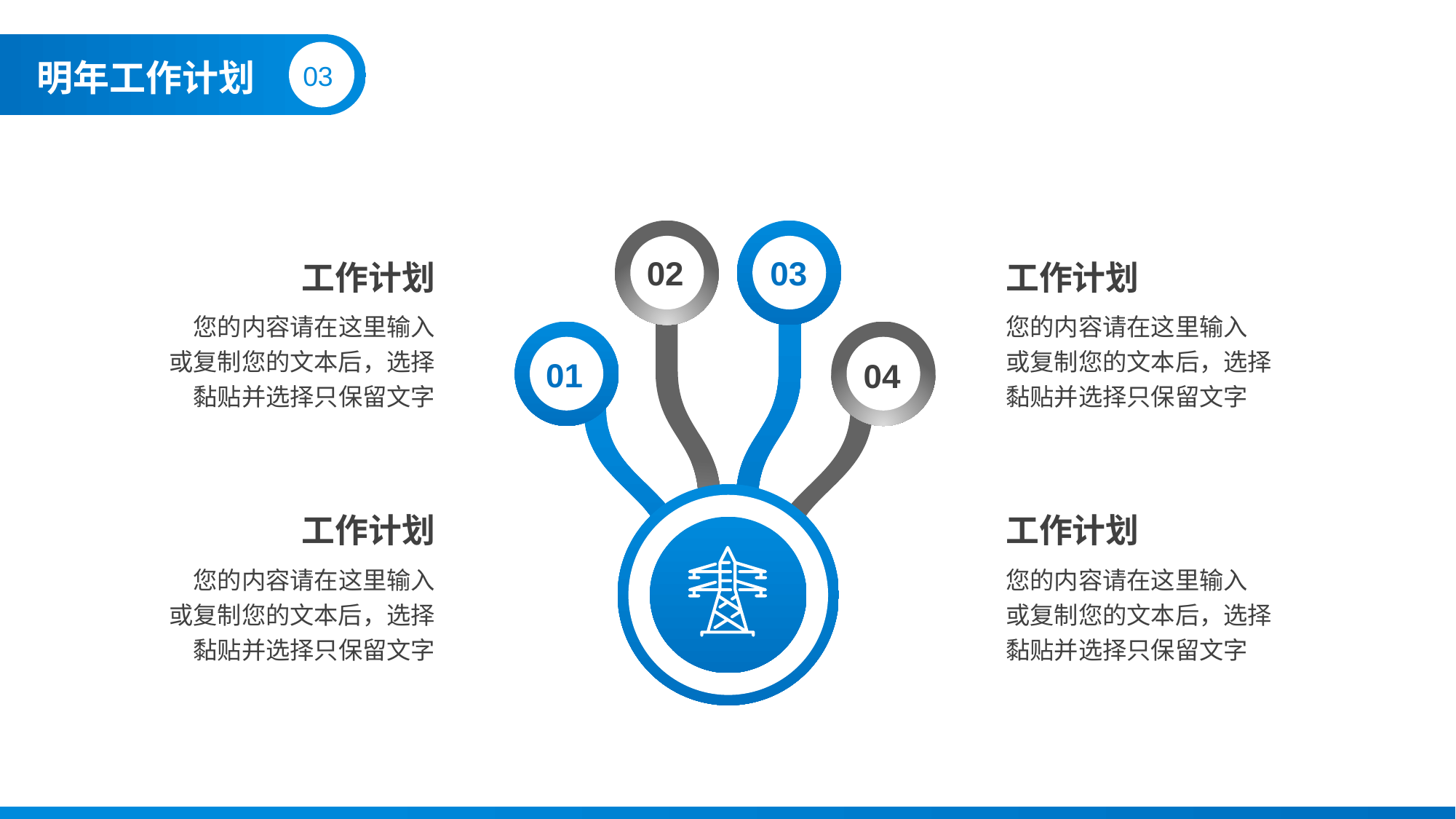

03
明年工作计划

03
02
工作计划
工作计划
您的内容请在这里输入
或复制您的文本后，选择黏贴并选择只保留文字
您的内容请在这里输入
或复制您的文本后，选择黏贴并选择只保留文字
01
04
工作计划
工作计划

您的内容请在这里输入
或复制您的文本后，选择黏贴并选择只保留文字
您的内容请在这里输入
或复制您的文本后，选择黏贴并选择只保留文字